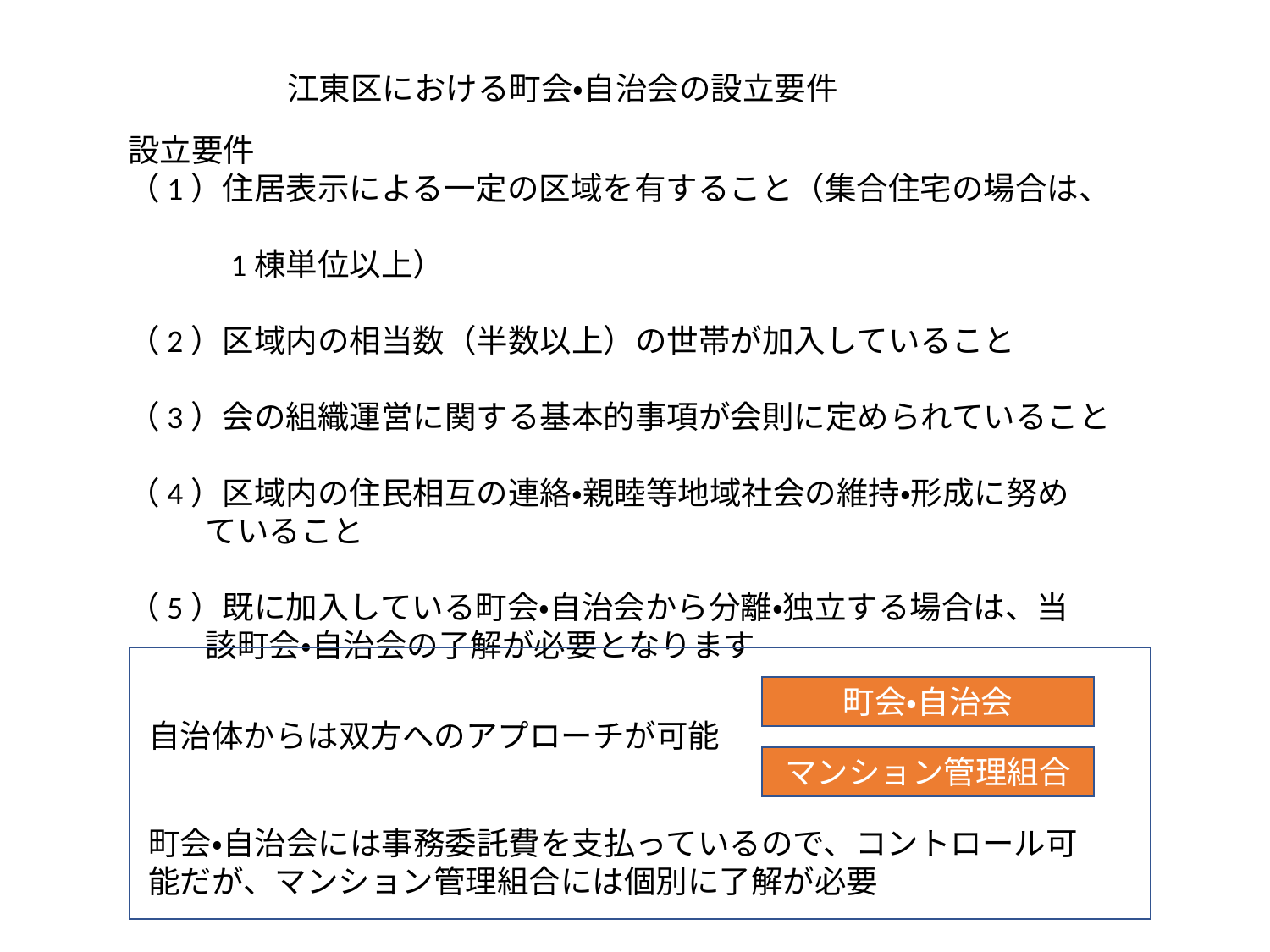

江東区における町会・自治会の設立要件
設立要件
（1）住居表示による一定の区域を有すること（集合住宅の場合は、
　　　1棟単位以上）

（2）区域内の相当数（半数以上）の世帯が加入していること

（3）会の組織運営に関する基本的事項が会則に定められていること

（4）区域内の住民相互の連絡・親睦等地域社会の維持・形成に努め
　　  ていること

（5）既に加入している町会・自治会から分離・独立する場合は、当
　　  該町会・自治会の了解が必要となります

町会・自治会
自治体からは双方へのアプローチが可能
マンション管理組合
町会・自治会には事務委託費を支払っているので、コントロール可能だが、マンション管理組合には個別に了解が必要